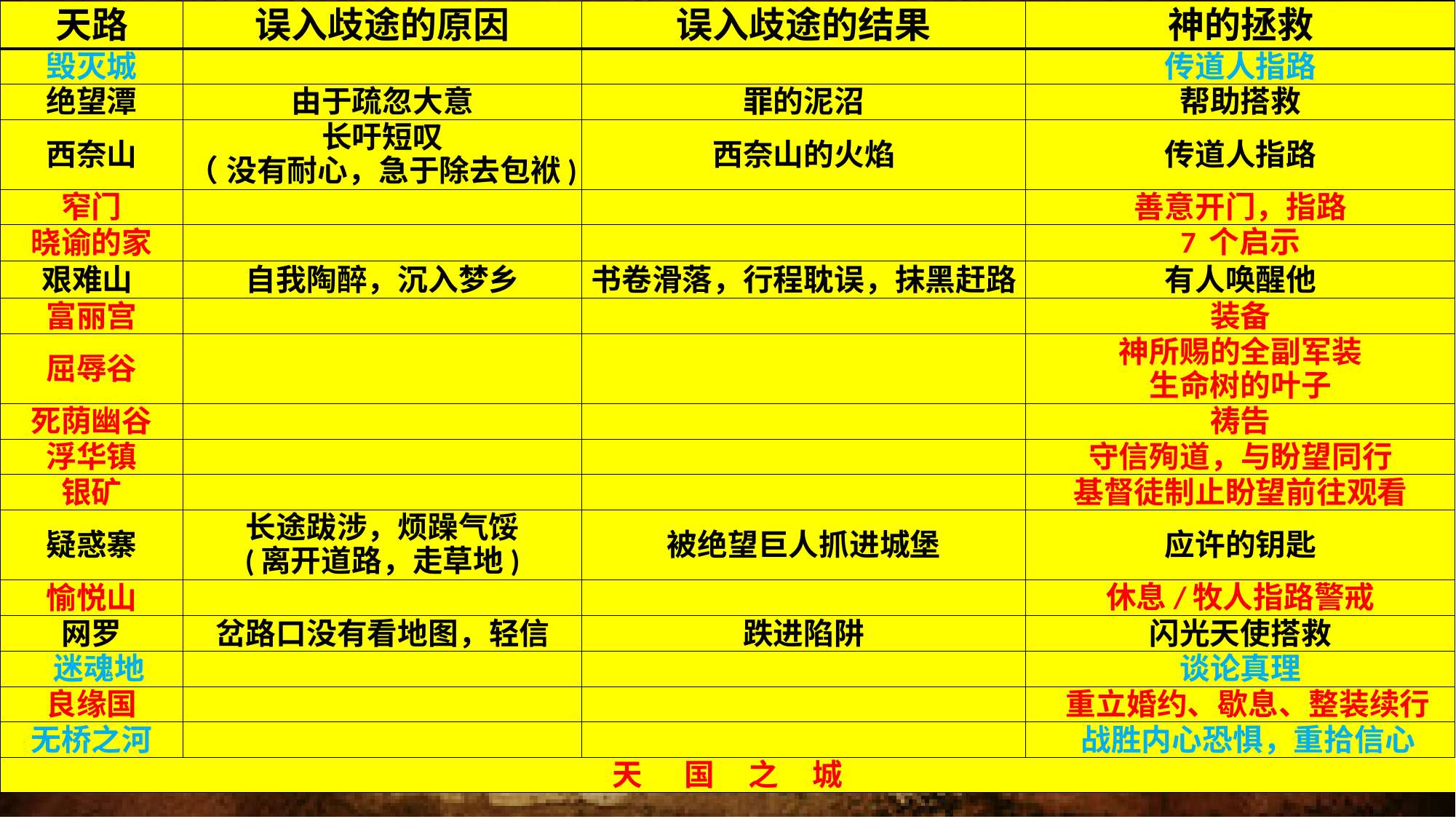

| 天路 | 误入歧途的原因 | 误入歧途的结果 | 神的拯救 |
| --- | --- | --- | --- |
| 毁灭城 |  |  | 传道人指路 |
| 绝望潭 | 由于疏忽大意 | 罪的泥沼 | 帮助搭救 |
| 西奈山 | 长吁短叹 （ 没有耐心，急于除去包袱) | 西奈山的火焰 | 传道人指路 |
| 窄门 |  |  | 善意开门，指路 |
| 晓谕的家 |  |  | 7 个启示 |
| 艰难山 | 自我陶醉，沉入梦乡 | 书卷滑落，行程耽误，抹黑赶路 | 有人唤醒他 |
| 富丽宫 |  |  | 装备 |
| 屈辱谷 |  |  | 神所赐的全副军装 生命树的叶子 |
| 死荫幽谷 |  |  | 祷告 |
| 浮华镇 |  |  | 守信殉道，与盼望同行 |
| 银矿 |  |  | 基督徒制止盼望前往观看 |
| 疑惑寨 | 长途跋涉，烦躁气馁 (离开道路，走草地) | 被绝望巨人抓进城堡 | 应许的钥匙 |
| 愉悦山 |  |  | 休息/牧人指路警戒 |
| 网罗 | 岔路口没有看地图，轻信 | 跌进陷阱 | 闪光天使搭救 |
| 迷魂地 |  |  | 谈论真理 |
| 良缘国 |  |  | 重立婚约、歇息、整装续行 |
| 无桥之河 |  |  | 战胜内心恐惧，重拾信心 |
| 天 国 之 城 |  |  |  |